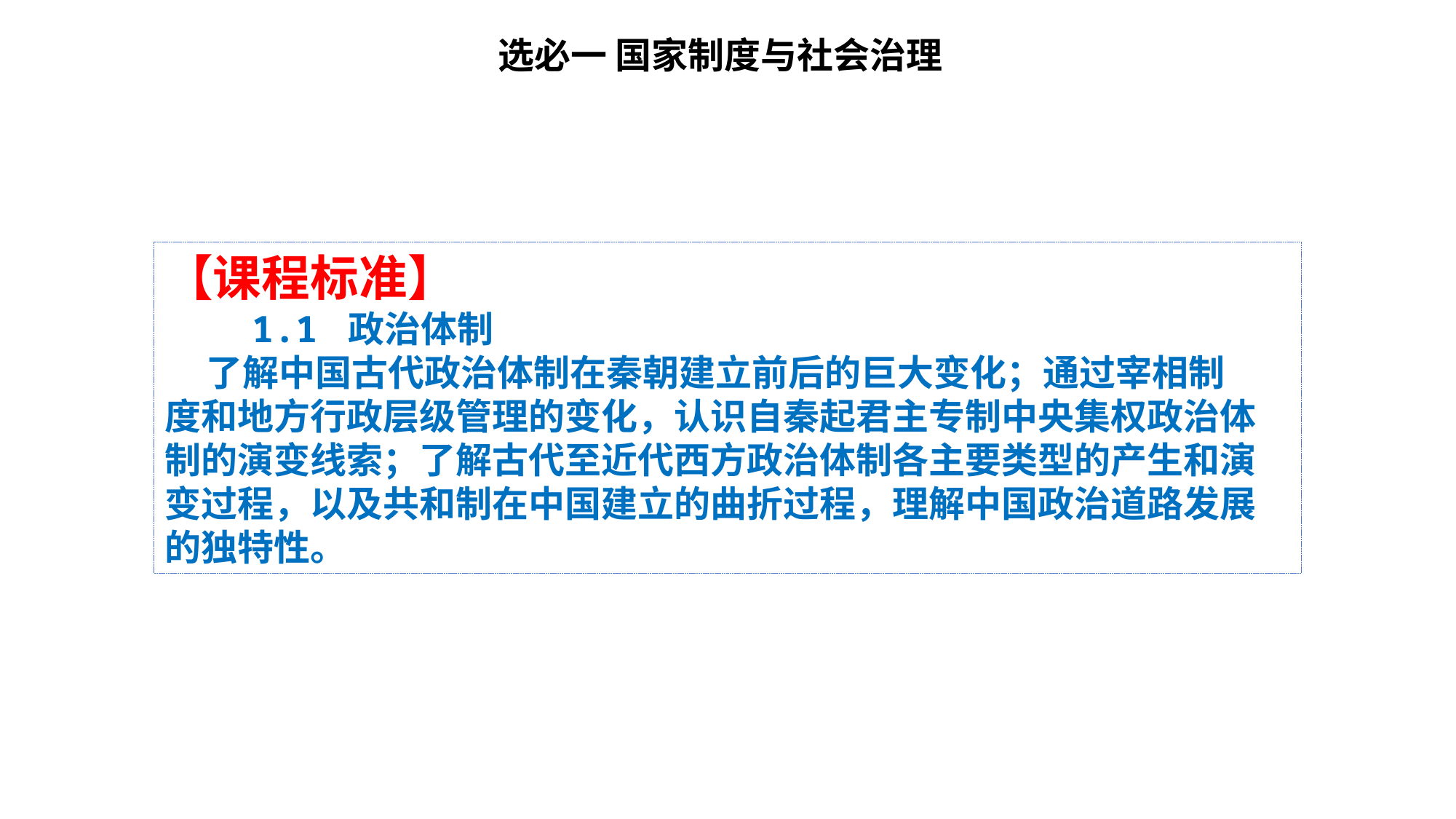

选必一 国家制度与社会治理
【课程标准】
    1.1 政治体制
    了解中国古代政治体制在秦朝建立前后的巨大变化；通过宰相制
度和地方行政层级管理的变化，认识自秦起君主专制中央集权政治体
制的演变线索；了解古代至近代西方政治体制各主要类型的产生和演
变过程，以及共和制在中国建立的曲折过程，理解中国政治道路发展
的独特性。